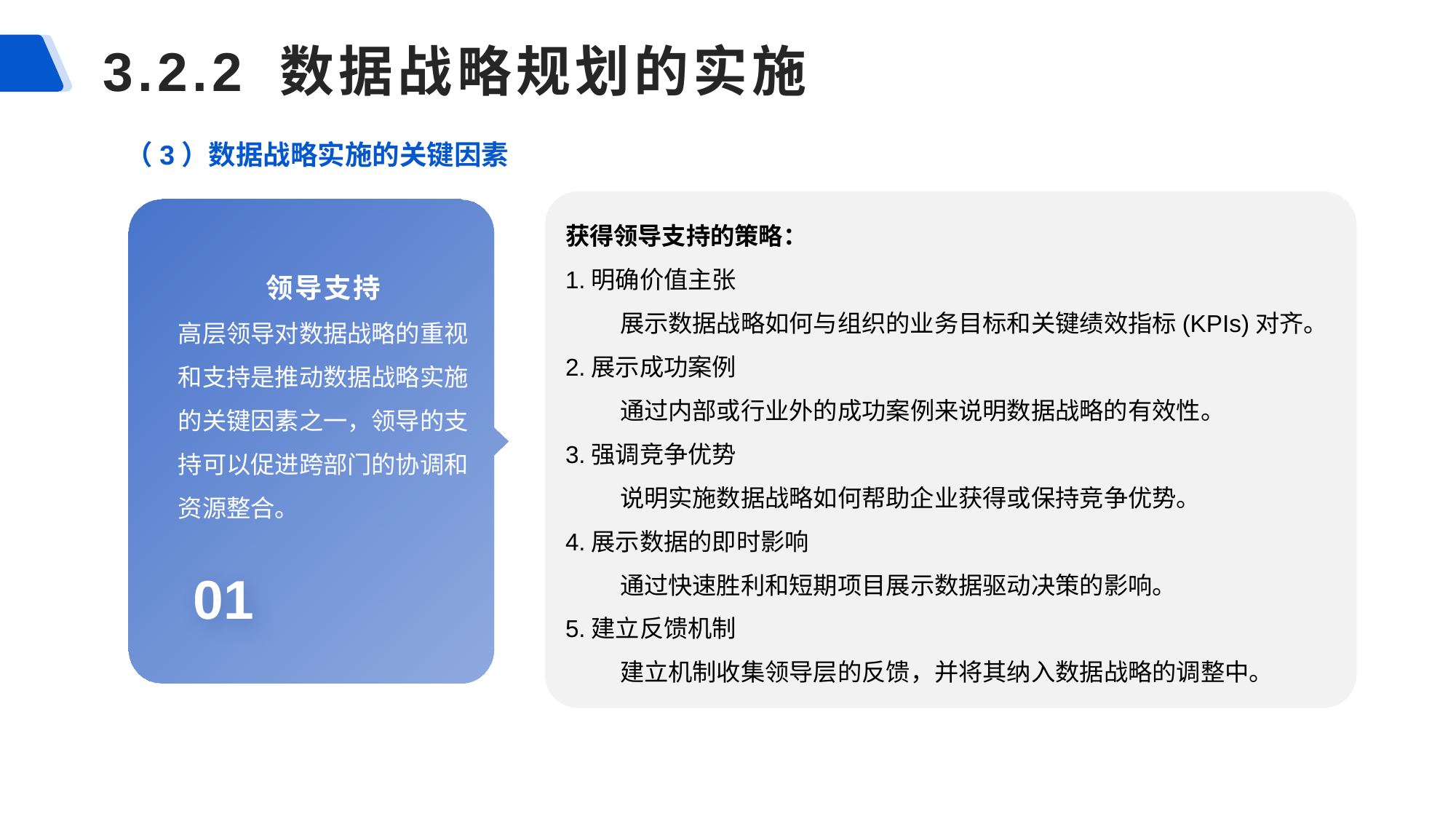

3.2.2 数据战略规划的实施
（3）数据战略实施的关键因素
获得领导支持的策略：
1.明确价值主张
展示数据战略如何与组织的业务目标和关键绩效指标(KPIs)对齐。
2.展示成功案例
通过内部或行业外的成功案例来说明数据战略的有效性。
3.强调竞争优势
说明实施数据战略如何帮助企业获得或保持竞争优势。
4.展示数据的即时影响
通过快速胜利和短期项目展示数据驱动决策的影响。
5.建立反馈机制
建立机制收集领导层的反馈，并将其纳入数据战略的调整中。
领导支持
高层领导对数据战略的重视和支持是推动数据战略实施的关键因素之一，领导的支持可以促进跨部门的协调和资源整合。
01